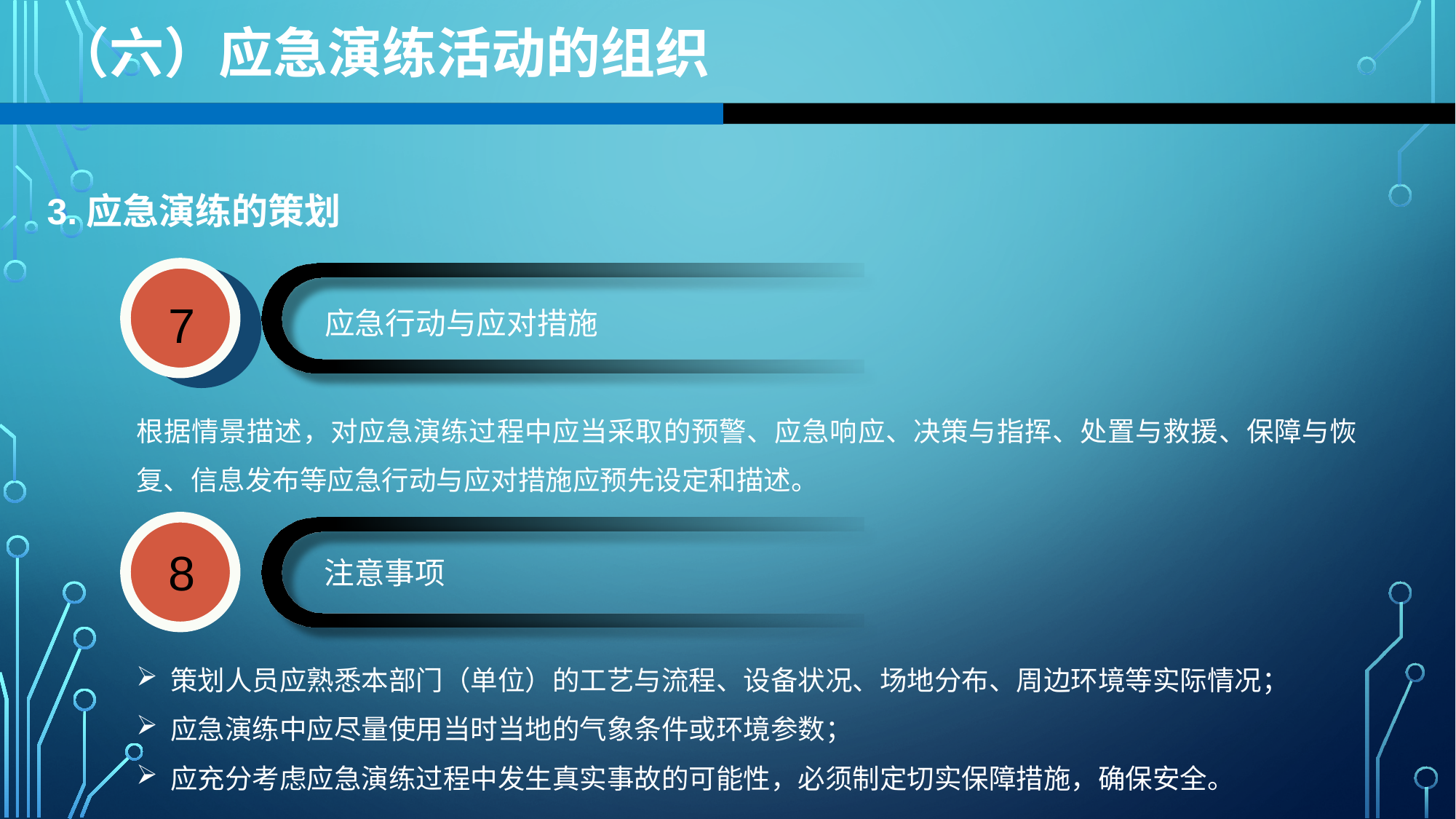

（六）应急演练活动的组织

3.应急演练的策划

7
应急行动与应对措施
根据情景描述，对应急演练过程中应当采取的预警、应急响应、决策与指挥、处置与救援、保障与恢复、信息发布等应急行动与应对措施应预先设定和描述。

8
注意事项
策划人员应熟悉本部门（单位）的工艺与流程、设备状况、场地分布、周边环境等实际情况；
应急演练中应尽量使用当时当地的气象条件或环境参数；
应充分考虑应急演练过程中发生真实事故的可能性，必须制定切实保障措施，确保安全。